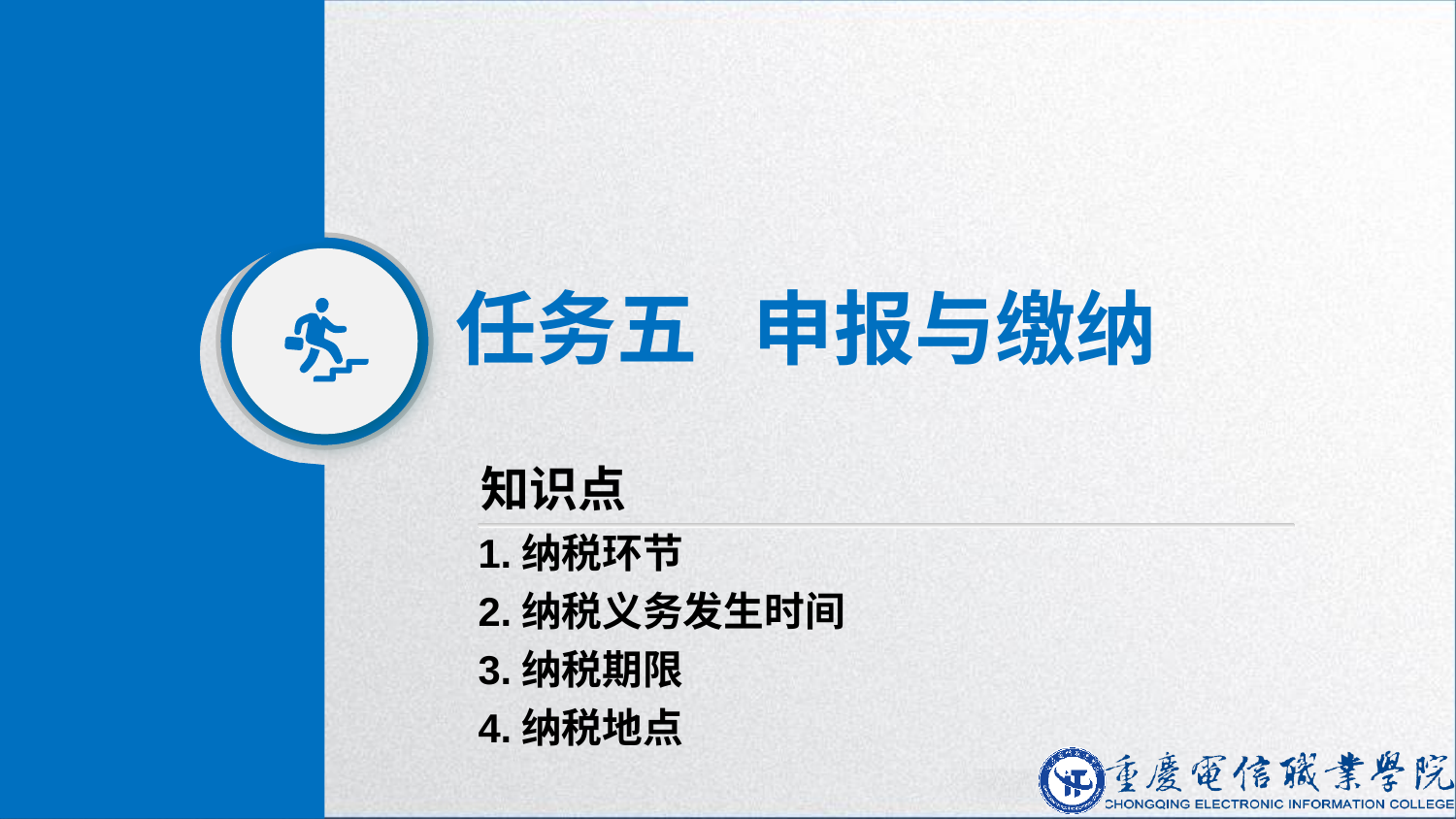

任务五   申报与缴纳

知识点
1.纳税环节
2.纳税义务发生时间
3.纳税期限
4.纳税地点